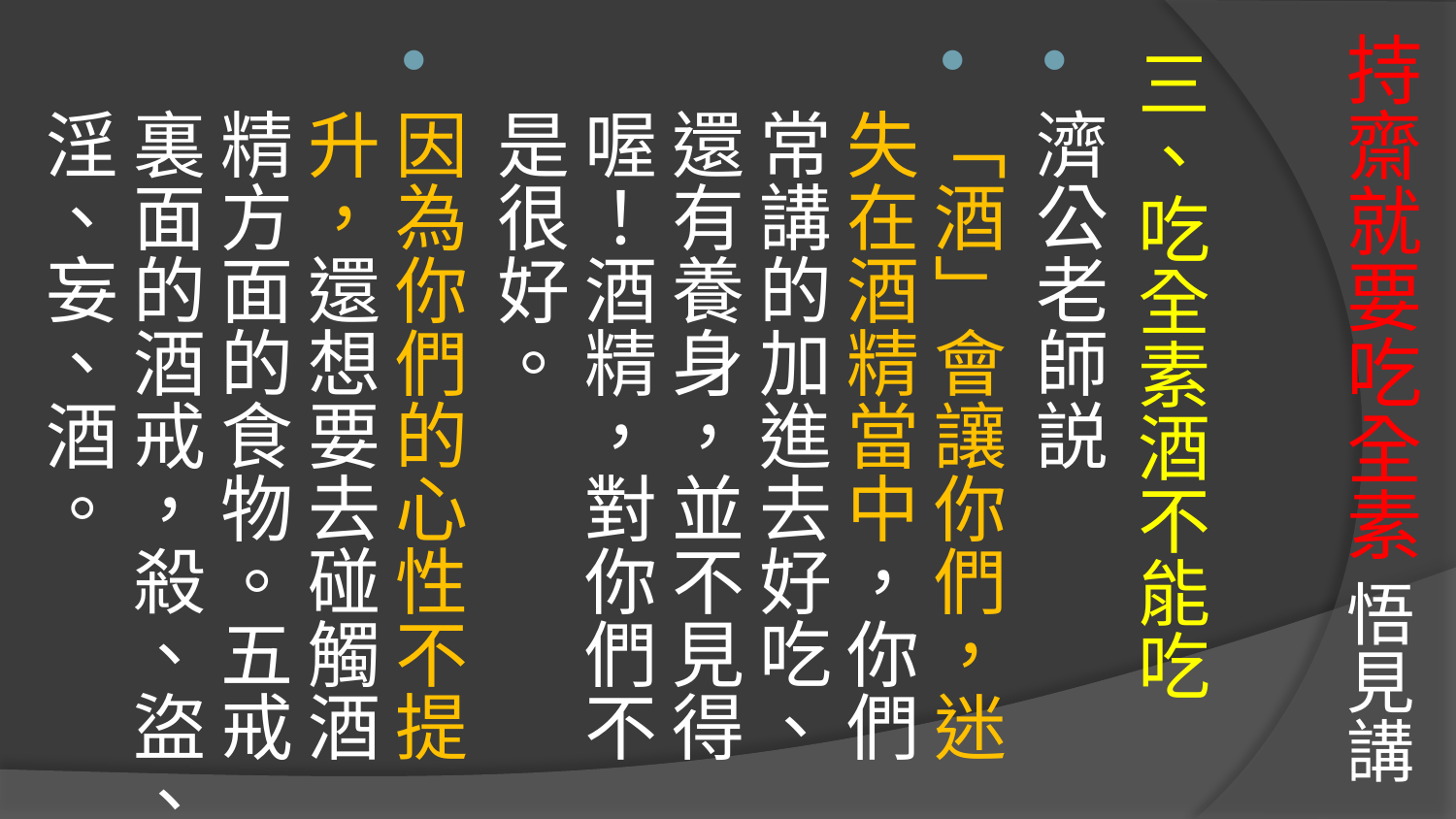

# 持齋就要吃全素 悟見講
三、吃全素酒不能吃
濟公老師説
「酒」會讓你們，迷失在酒精當中，你們常講的加進去好吃、還有養身，並不見得喔！酒精，對你們不是很好。
因為你們的心性不提升，還想要去碰觸酒精方面的食物。五戒裏面的酒戒，殺、盜、淫、妄、酒。